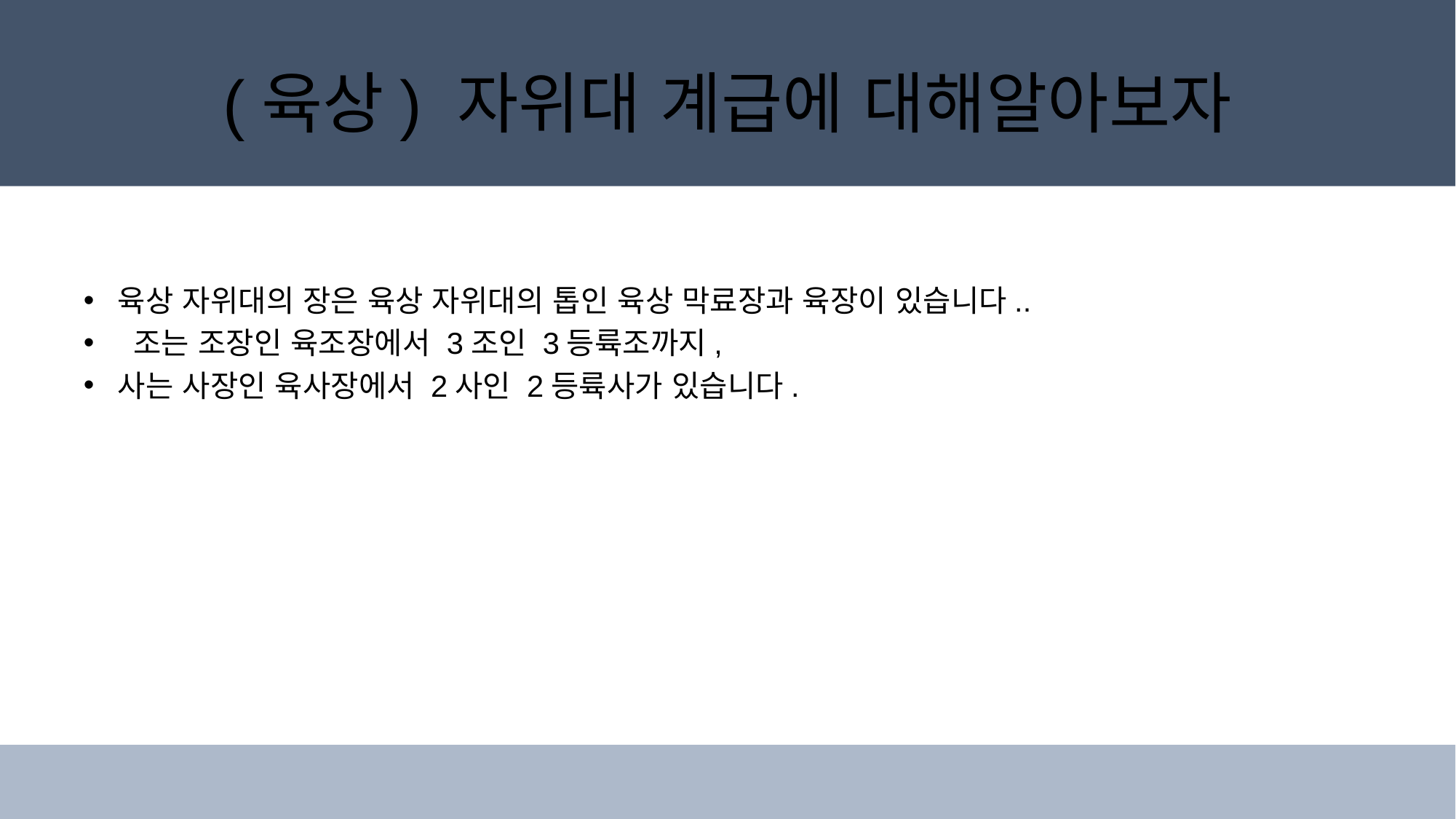

# (육상) 자위대 계급에 대해알아보자

육상 자위대의 장은 육상 자위대의 톱인 육상 막료장과 육장이 있습니다..
 조는 조장인 육조장에서 3조인 3등륙조까지,
사는 사장인 육사장에서 2사인 2등륙사가 있습니다.